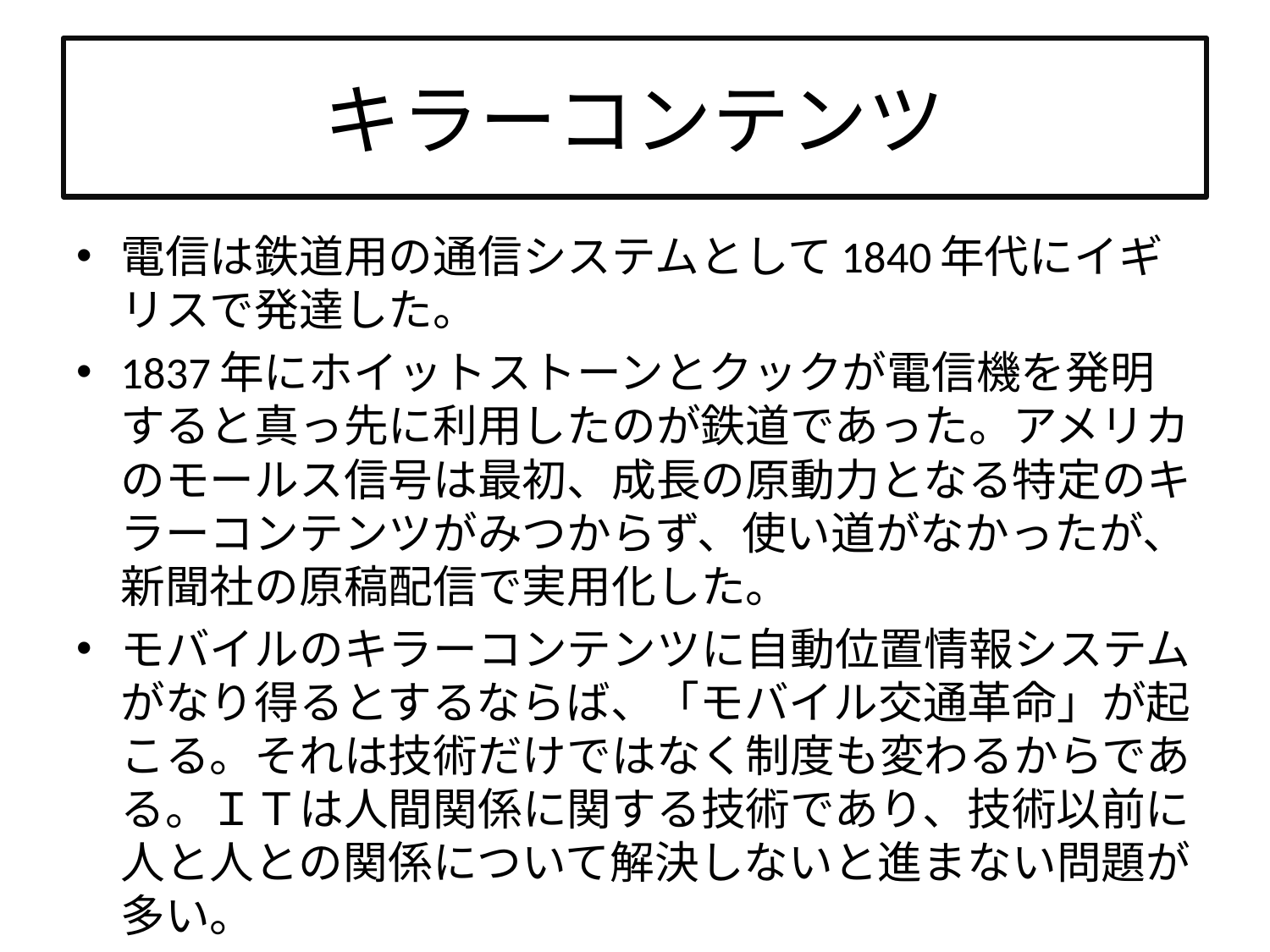

# キラーコンテンツ
電信は鉄道用の通信システムとして1840年代にイギリスで発達した。
1837年にホイットストーンとクックが電信機を発明すると真っ先に利用したのが鉄道であった。アメリカのモールス信号は最初、成長の原動力となる特定のキラーコンテンツがみつからず、使い道がなかったが、新聞社の原稿配信で実用化した。
モバイルのキラーコンテンツに自動位置情報システムがなり得るとするならば、「モバイル交通革命」が起こる。それは技術だけではなく制度も変わるからである。ＩＴは人間関係に関する技術であり、技術以前に人と人との関係について解決しないと進まない問題が多い。